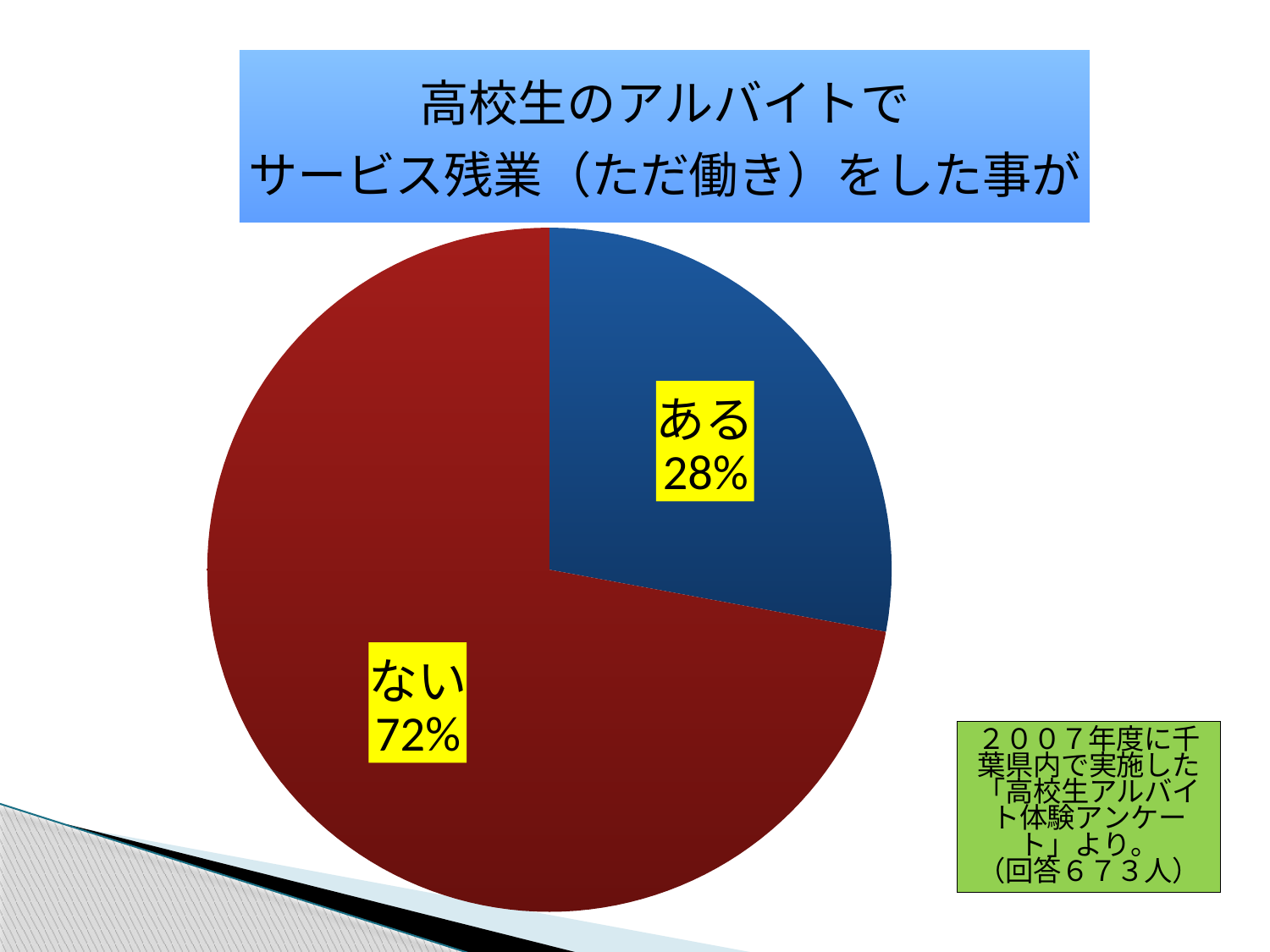

### Chart: 高校生のアルバイトで
サービス残業（ただ働き）をした事が

| Category |  |
|---|---|
| ある | 120.0 |
| ない | 310.0 |